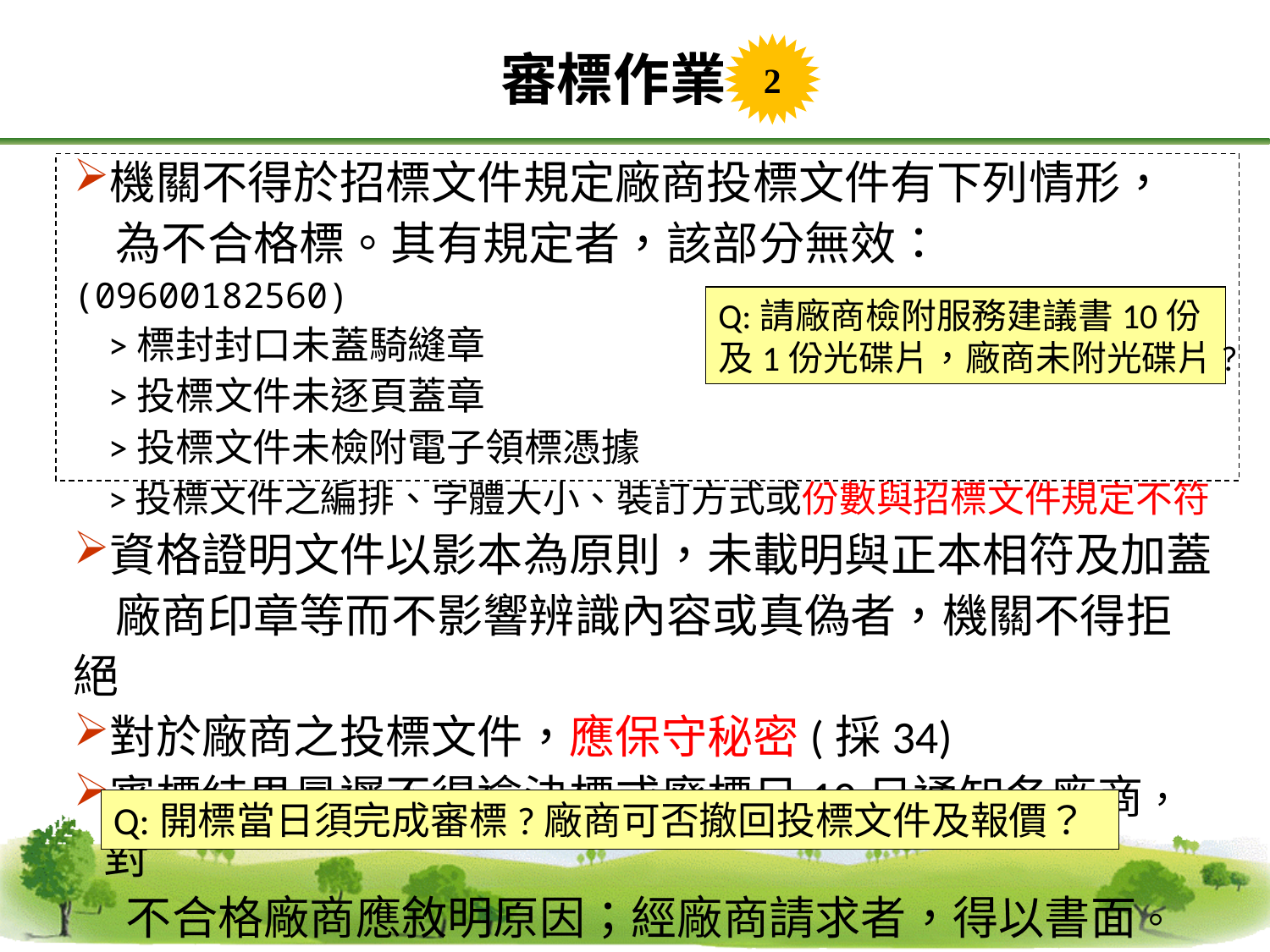

審標作業
2
機關不得於招標文件規定廠商投標文件有下列情形，
   為不合格標。其有規定者，該部分無效：(09600182560)
    >標封封口未蓋騎縫章
    >投標文件未逐頁蓋章
    >投標文件未檢附電子領標憑據
    >投標文件之編排、字體大小、裝訂方式或份數與招標文件規定不符
資格證明文件以影本為原則，未載明與正本相符及加蓋
   廠商印章等而不影響辨識內容或真偽者，機關不得拒絕
對於廠商之投標文件，應保守秘密(採34)
審標結果最遲不得逾決標或廢標日10日通知各廠商，對
    不合格廠商應敘明原因；經廠商請求者，得以書面。

Q:請廠商檢附服務建議書10份及1份光碟片，廠商未附光碟片?
Q:開標當日須完成審標?廠商可否撤回投標文件及報價？